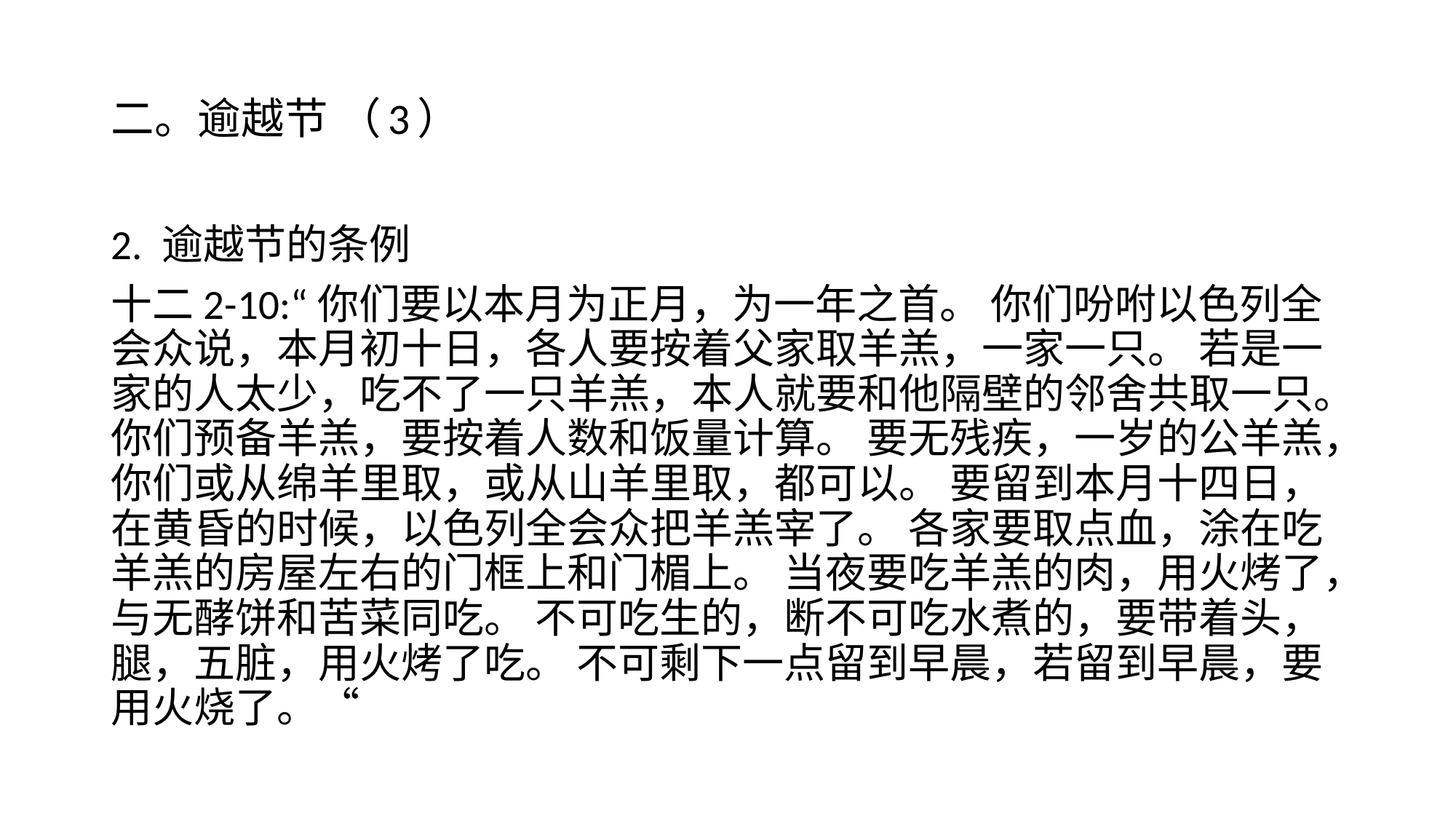

# 二。逾越节 （3）
2. 逾越节的条例
十二2-10:“你们要以本月为正月，为一年之首。 你们吩咐以色列全会众说，本月初十日，各人要按着父家取羊羔，一家一只。 若是一家的人太少，吃不了一只羊羔，本人就要和他隔壁的邻舍共取一只。你们预备羊羔，要按着人数和饭量计算。 要无残疾，一岁的公羊羔，你们或从绵羊里取，或从山羊里取，都可以。 要留到本月十四日，在黄昏的时候，以色列全会众把羊羔宰了。 各家要取点血，涂在吃羊羔的房屋左右的门框上和门楣上。 当夜要吃羊羔的肉，用火烤了，与无酵饼和苦菜同吃。 不可吃生的，断不可吃水煮的，要带着头，腿，五脏，用火烤了吃。 不可剩下一点留到早晨，若留到早晨，要用火烧了。“